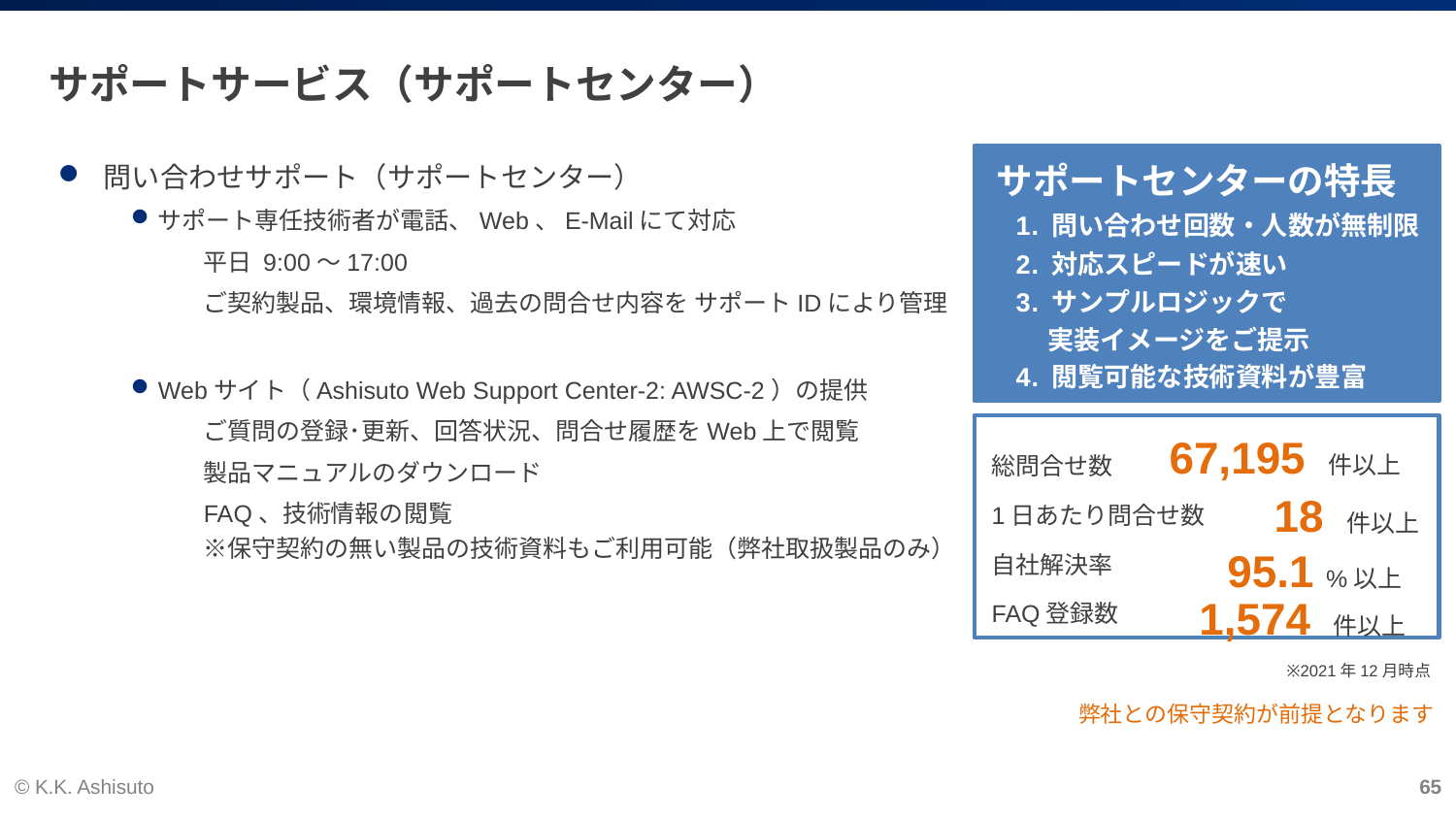

# サポートサービス（サポートセンター）
問い合わせサポート（サポートセンター）
サポート専任技術者が電話、Web、E-Mailにて対応
平日 9:00～17:00
ご契約製品、環境情報、過去の問合せ内容を サポートIDにより管理

Webサイト（Ashisuto Web Support Center-2: AWSC-2）の提供
ご質問の登録･更新、回答状況、問合せ履歴をWeb上で閲覧
製品マニュアルのダウンロード
FAQ、技術情報の閲覧
※保守契約の無い製品の技術資料もご利用可能（弊社取扱製品のみ）

サポートセンターの特長
 問い合わせ回数・人数が無制限
 対応スピードが速い
 サンプルロジックで
　 実装イメージをご提示
 閲覧可能な技術資料が豊富
67,195 件以上

総問合せ数
1日あたり問合せ数
自社解決率
FAQ登録数
18 件以上
95.1 %以上
1,574 件以上
※2021年12月時点
弊社との保守契約が前提となります
© K.K. Ashisuto
65